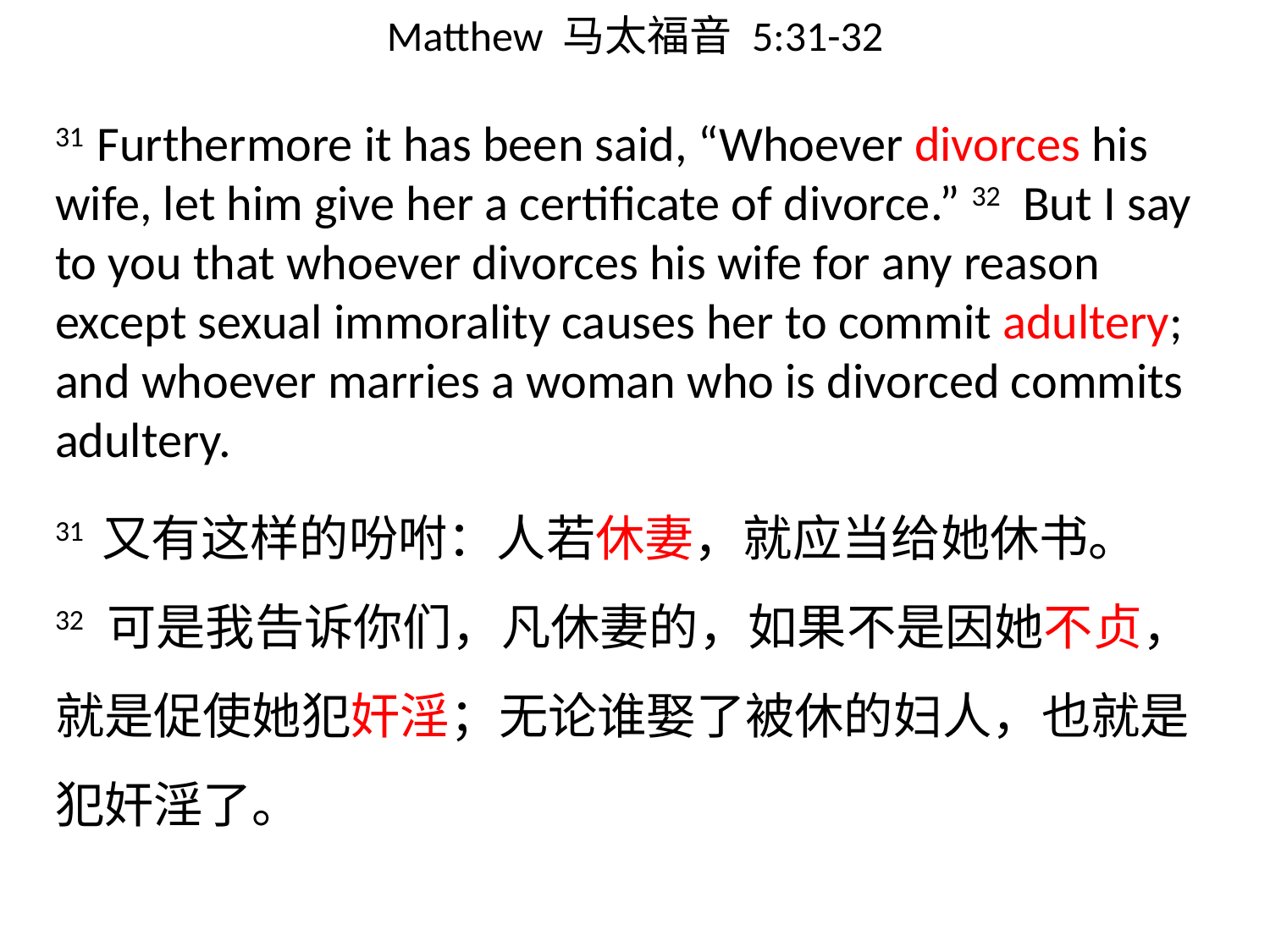

# Matthew 马太福音 5:31-32
31  Furthermore it has been said, “Whoever divorces his wife, let him give her a certificate of divorce.” 32  But I say to you that whoever divorces his wife for any reason except sexual immorality causes her to commit adultery; and whoever marries a woman who is divorced commits adultery.
31 又有这样的吩咐：人若休妻，就应当给她休书。     32 可是我告诉你们，凡休妻的，如果不是因她不贞，就是促使她犯奸淫；无论谁娶了被休的妇人，也就是犯奸淫了。